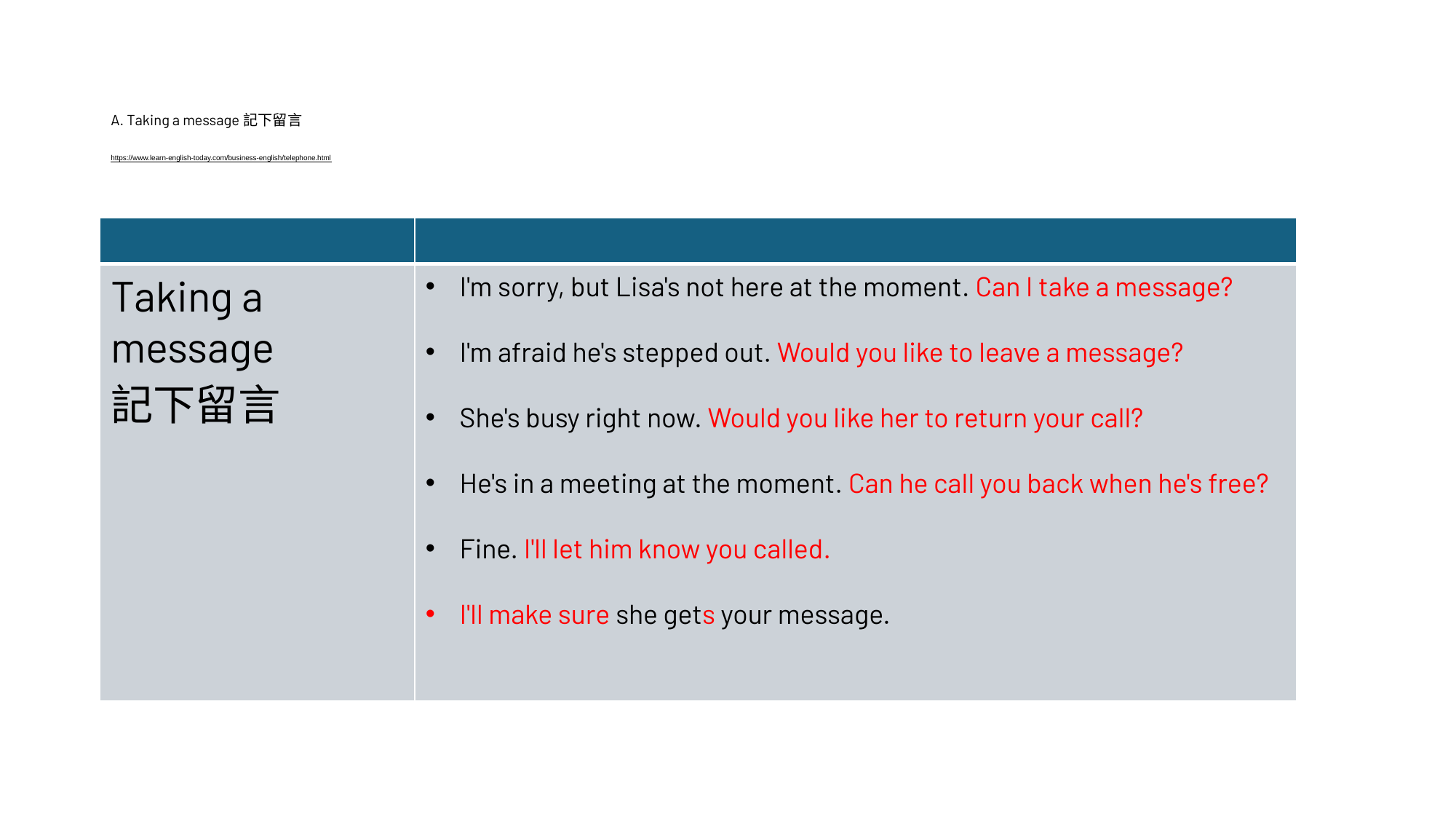

# A. Taking a message 記下留言 https://www.learn-english-today.com/business-english/telephone.html
|  |  |
| --- | --- |
| Taking a message 記下留言 | I'm sorry, but Lisa's not here at the moment. Can I take a message? I'm afraid he's stepped out. Would you like to leave a message? She's busy right now. Would you like her to return your call? He's in a meeting at the moment. Can he call you back when he's free? Fine. I'll let him know you called. I'll make sure she gets your message. |